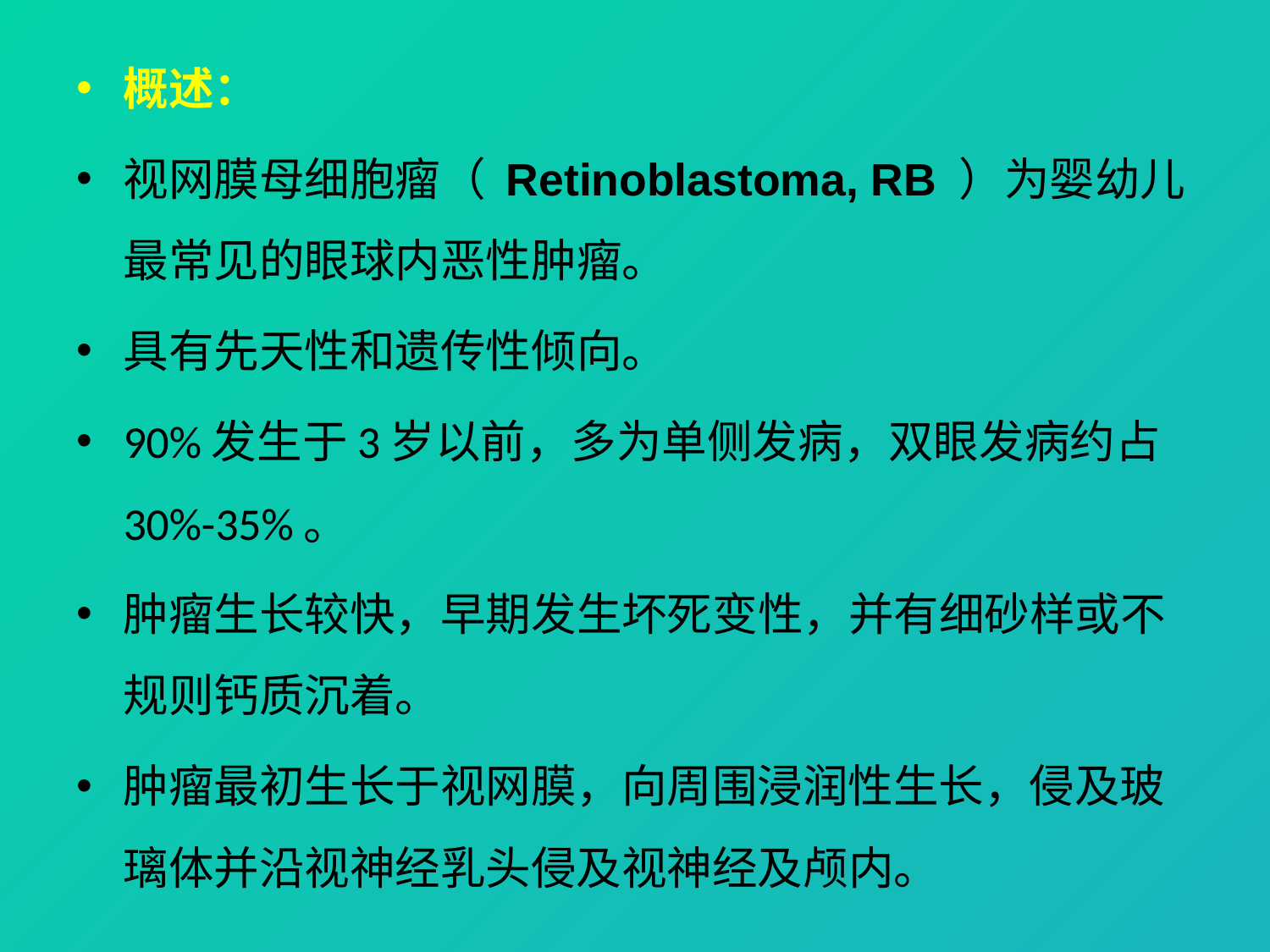

概述：
视网膜母细胞瘤（ Retinoblastoma, RB ）为婴幼儿最常见的眼球内恶性肿瘤。
具有先天性和遗传性倾向。
90%发生于3岁以前，多为单侧发病，双眼发病约占30%-35%。
肿瘤生长较快，早期发生坏死变性，并有细砂样或不规则钙质沉着。
肿瘤最初生长于视网膜，向周围浸润性生长，侵及玻璃体并沿视神经乳头侵及视神经及颅内。